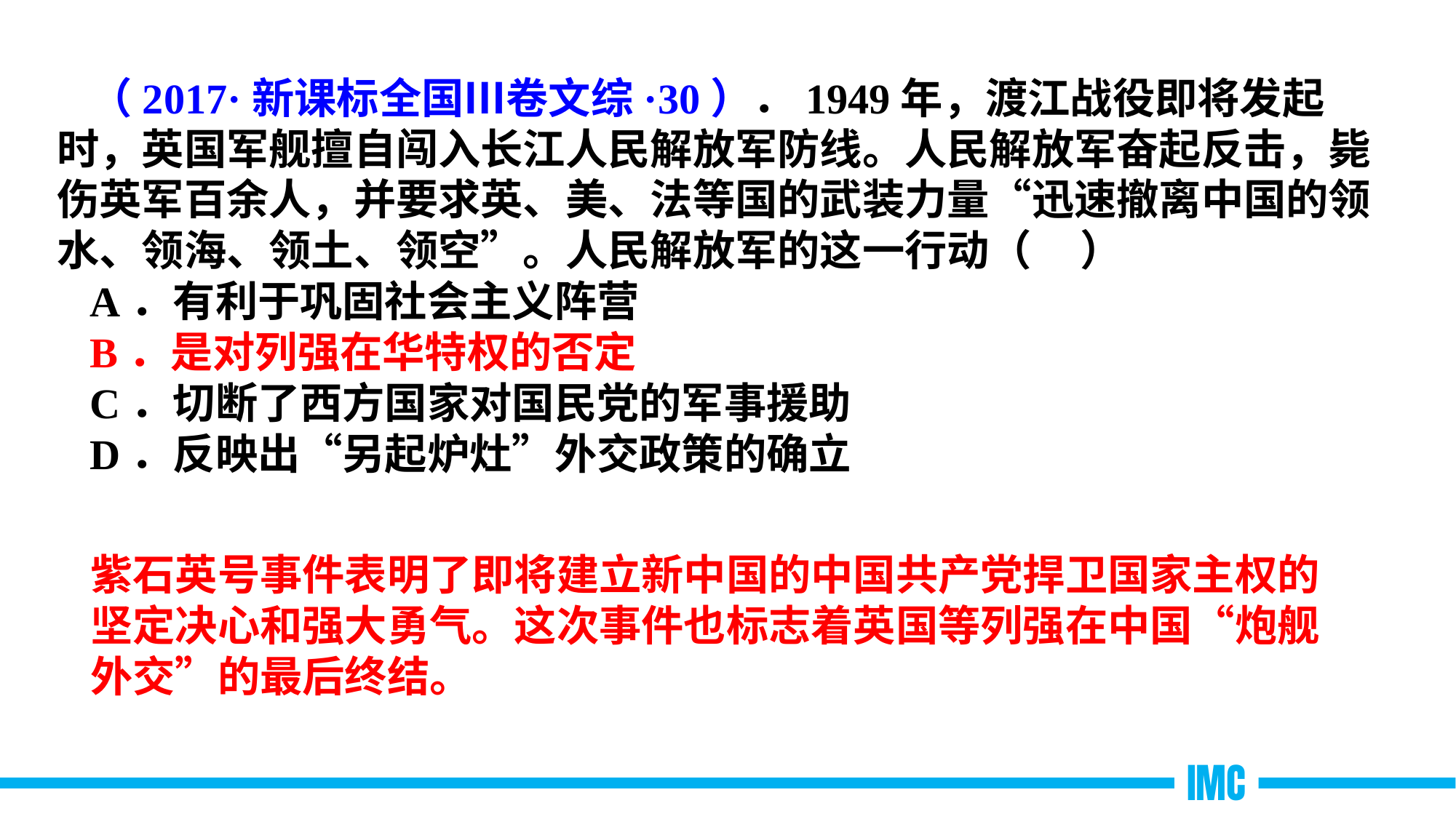

（2017·新课标全国Ⅲ卷文综·30）．1949年，渡江战役即将发起时，英国军舰擅自闯入长江人民解放军防线。人民解放军奋起反击，毙伤英军百余人，并要求英、美、法等国的武装力量“迅速撤离中国的领水、领海、领土、领空”。人民解放军的这一行动（     ）
A．有利于巩固社会主义阵营
B．是对列强在华特权的否定
C．切断了西方国家对国民党的军事援助
D．反映出“另起炉灶”外交政策的确立
紫石英号事件表明了即将建立新中国的中国共产党捍卫国家主权的坚定决心和强大勇气。这次事件也标志着英国等列强在中国“炮舰外交”的最后终结。